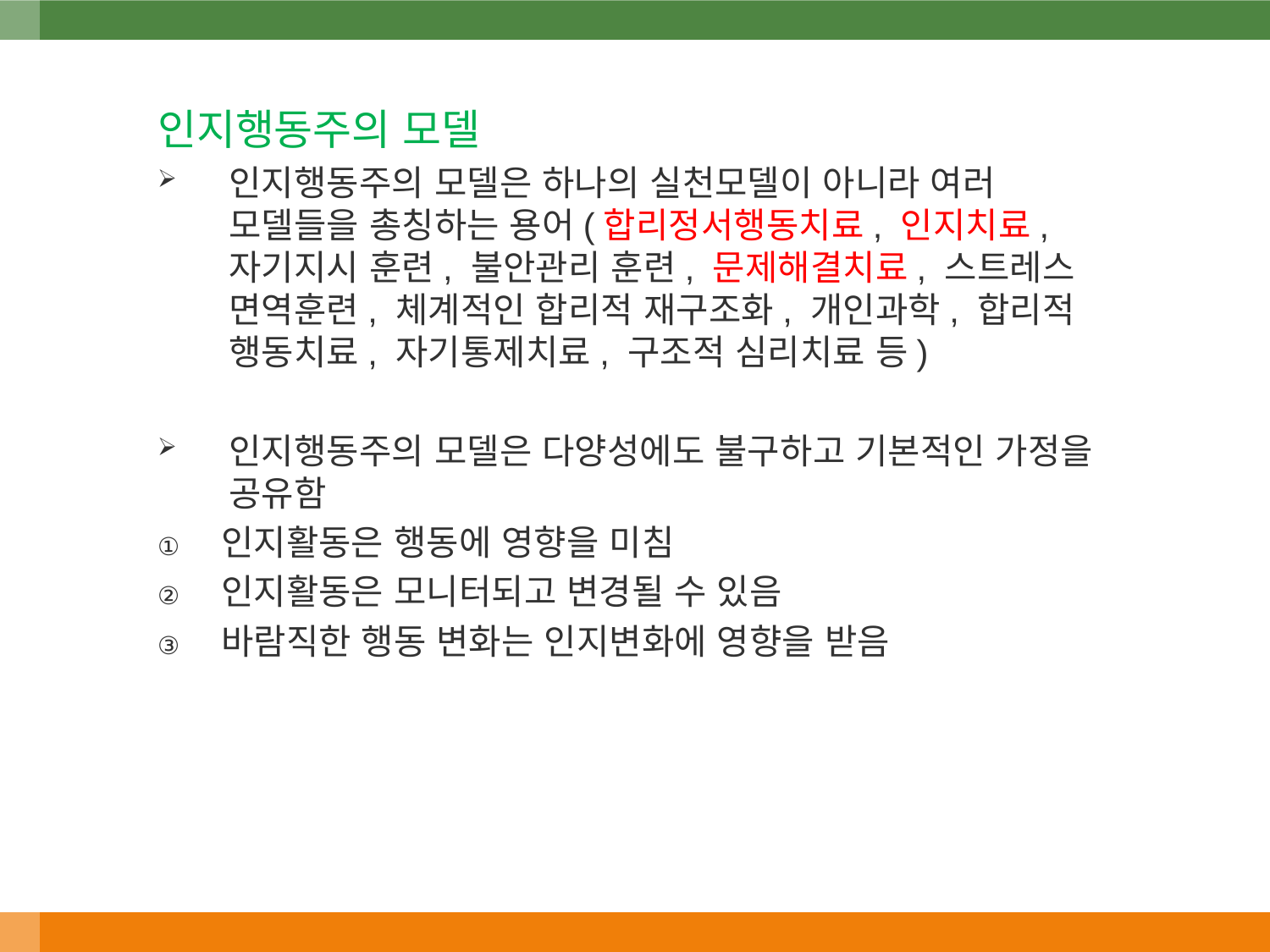

인지행동주의 모델
인지행동주의 모델은 하나의 실천모델이 아니라 여러 모델들을 총칭하는 용어(합리정서행동치료, 인지치료, 자기지시 훈련, 불안관리 훈련, 문제해결치료, 스트레스 면역훈련, 체계적인 합리적 재구조화, 개인과학, 합리적 행동치료, 자기통제치료, 구조적 심리치료 등)

인지행동주의 모델은 다양성에도 불구하고 기본적인 가정을 공유함
인지활동은 행동에 영향을 미침
인지활동은 모니터되고 변경될 수 있음
바람직한 행동 변화는 인지변화에 영향을 받음